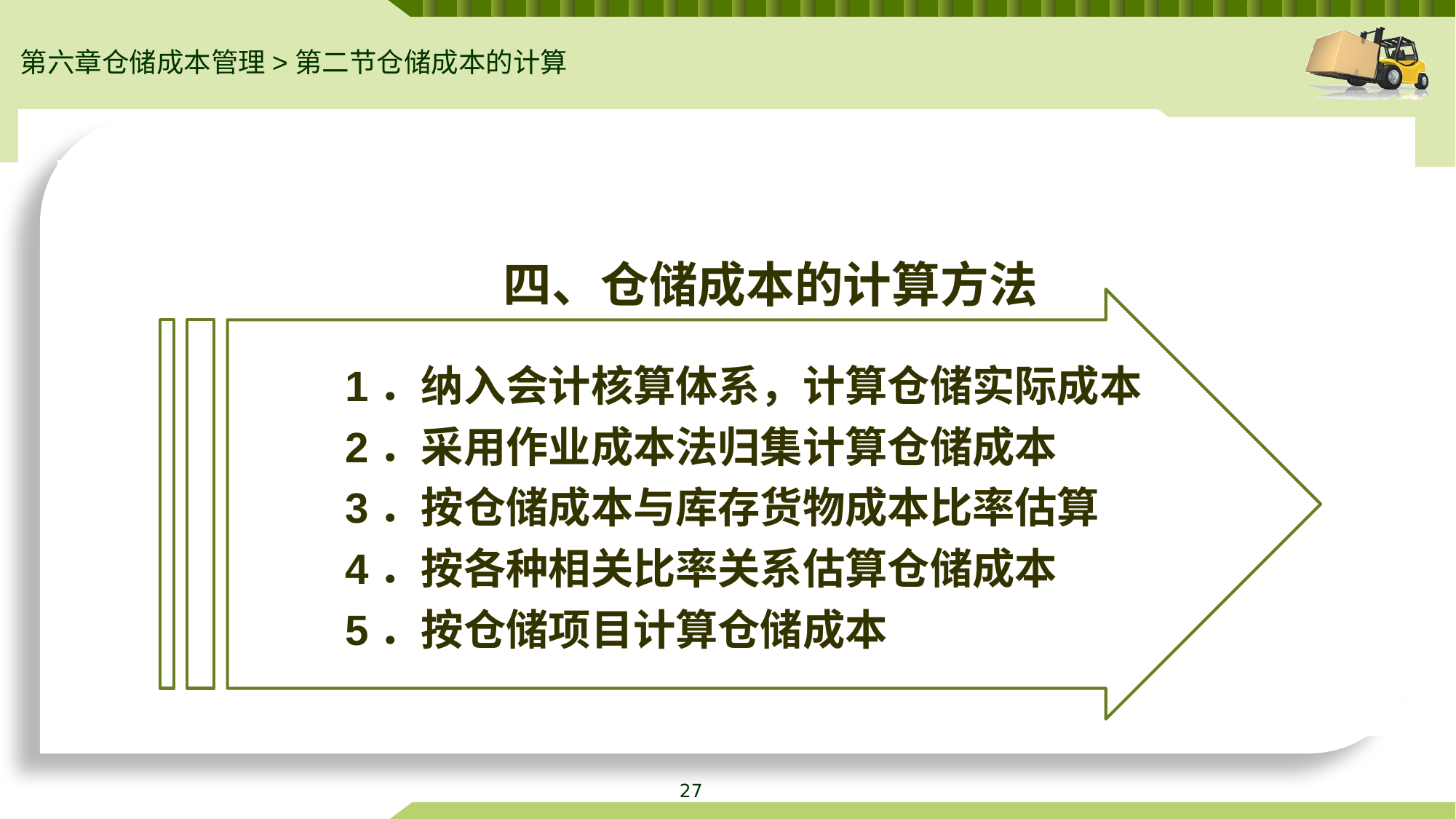

第六章仓储成本管理>第二节仓储成本的计算
四、仓储成本的计算方法
1．纳入会计核算体系，计算仓储实际成本
2．采用作业成本法归集计算仓储成本
3．按仓储成本与库存货物成本比率估算
4．按各种相关比率关系估算仓储成本
5．按仓储项目计算仓储成本